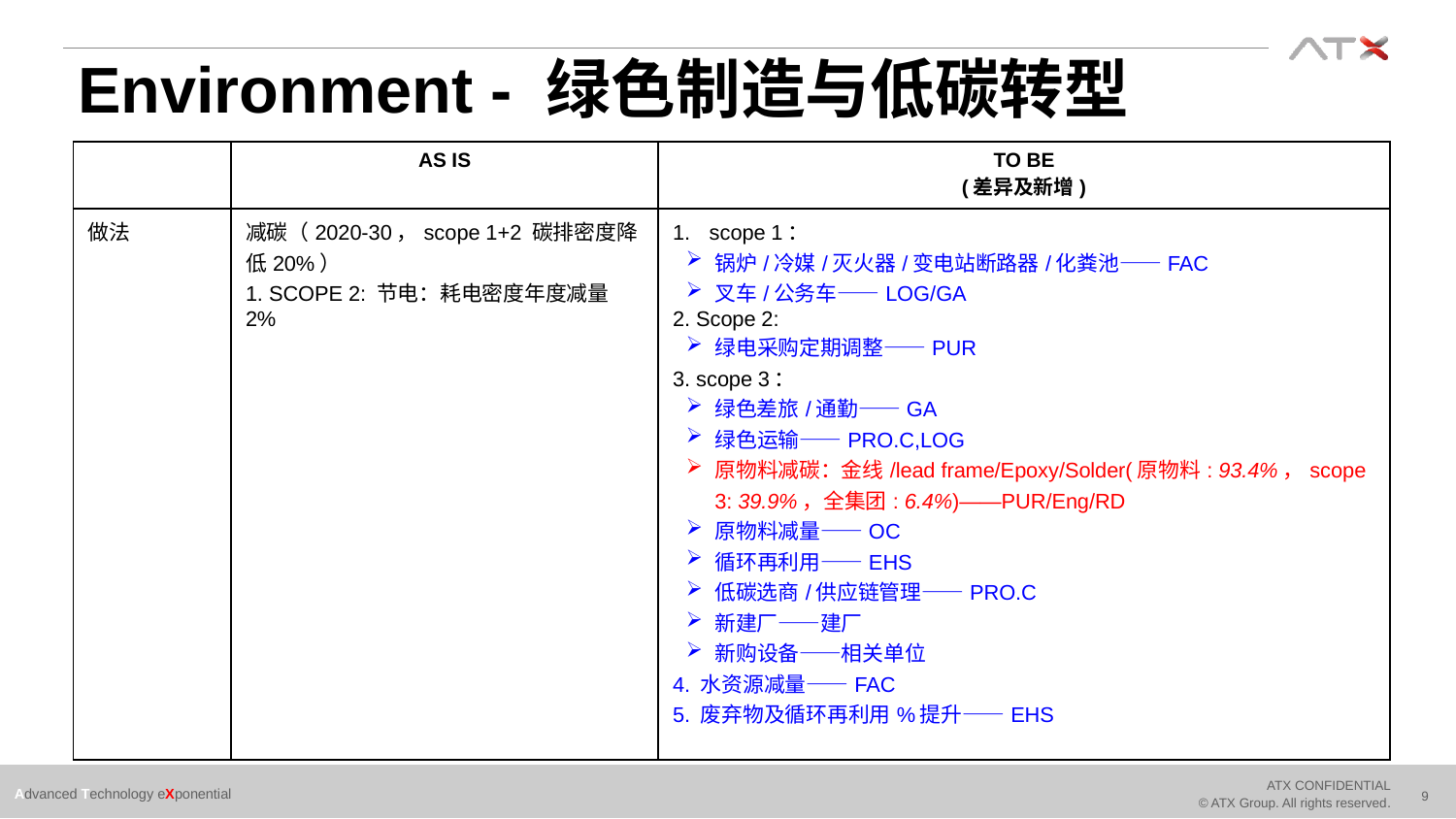

# Environment - 绿色制造与低碳转型
|  | AS IS | TO BE (差异及新增) |
| --- | --- | --- |
| 做法 | 减碳（2020-30，scope 1+2 碳排密度降低20%） 1. SCOPE 2: 节电：耗电密度年度减量2% | scope 1： 锅炉/冷媒/灭火器/变电站断路器/化粪池——FAC 叉车/公务车——LOG/GA 2. Scope 2: 绿电采购定期调整——PUR 3. scope 3： 绿色差旅/通勤——GA 绿色运输——PRO.C,LOG 原物料减碳：金线/lead frame/Epoxy/Solder(原物料: 93.4%，scope 3: 39.9%，全集团: 6.4%)——PUR/Eng/RD 原物料减量——OC 循环再利用——EHS 低碳选商/供应链管理——PRO.C 新建厂——建厂 新购设备——相关单位 4. 水资源减量——FAC 5. 废弃物及循环再利用%提升——EHS |